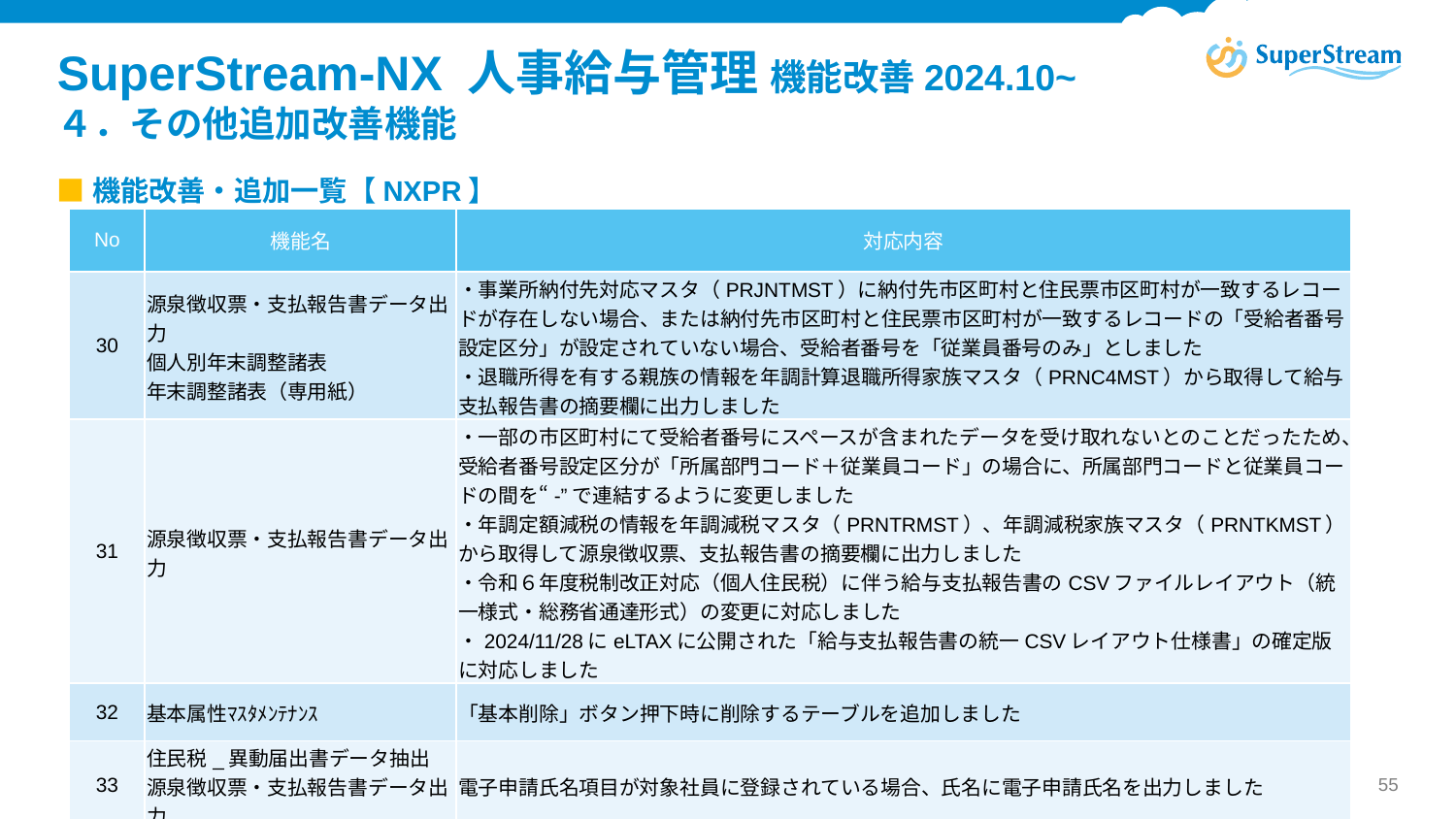

# SuperStream-NX 人事給与管理 機能改善2024.10~　 ４．その他追加改善機能
■機能改善・追加一覧【NXPR】

| No | 機能名 | 対応内容 |
| --- | --- | --- |
| 30 | 源泉徴収票・支払報告書データ出力 個人別年末調整諸表 年末調整諸表（専用紙） | ・事業所納付先対応マスタ（PRJNTMST）に納付先市区町村と住民票市区町村が一致するレコードが存在しない場合、または納付先市区町村と住民票市区町村が一致するレコードの「受給者番号設定区分」が設定されていない場合、受給者番号を「従業員番号のみ」としました ・退職所得を有する親族の情報を年調計算退職所得家族マスタ（PRNC4MST）から取得して給与支払報告書の摘要欄に出力しました |
| 31 | 源泉徴収票・支払報告書データ出力 | ・一部の市区町村にて受給者番号にスペースが含まれたデータを受け取れないとのことだったため、受給者番号設定区分が「所属部門コード＋従業員コード」の場合に、所属部門コードと従業員コードの間を“-”で連結するように変更しました ・年調定額減税の情報を年調減税マスタ（PRNTRMST）、年調減税家族マスタ（PRNTKMST）から取得して源泉徴収票、支払報告書の摘要欄に出力しました ・令和６年度税制改正対応（個人住民税）に伴う給与支払報告書のCSVファイルレイアウト（統一様式・総務省通達形式）の変更に対応しました ・2024/11/28にeLTAXに公開された「給与支払報告書の統一CSVレイアウト仕様書」の確定版に対応しました |
| 32 | 基本属性ﾏｽﾀﾒﾝﾃﾅﾝｽ | 「基本削除」ボタン押下時に削除するテーブルを追加しました |
| 33 | 住民税\_異動届出書データ抽出 源泉徴収票・支払報告書データ出力 | 電子申請氏名項目が対象社員に登録されている場合、氏名に電子申請氏名を出力しました |
2025 Canon IT Solutions Inc. All rights reserved.
55